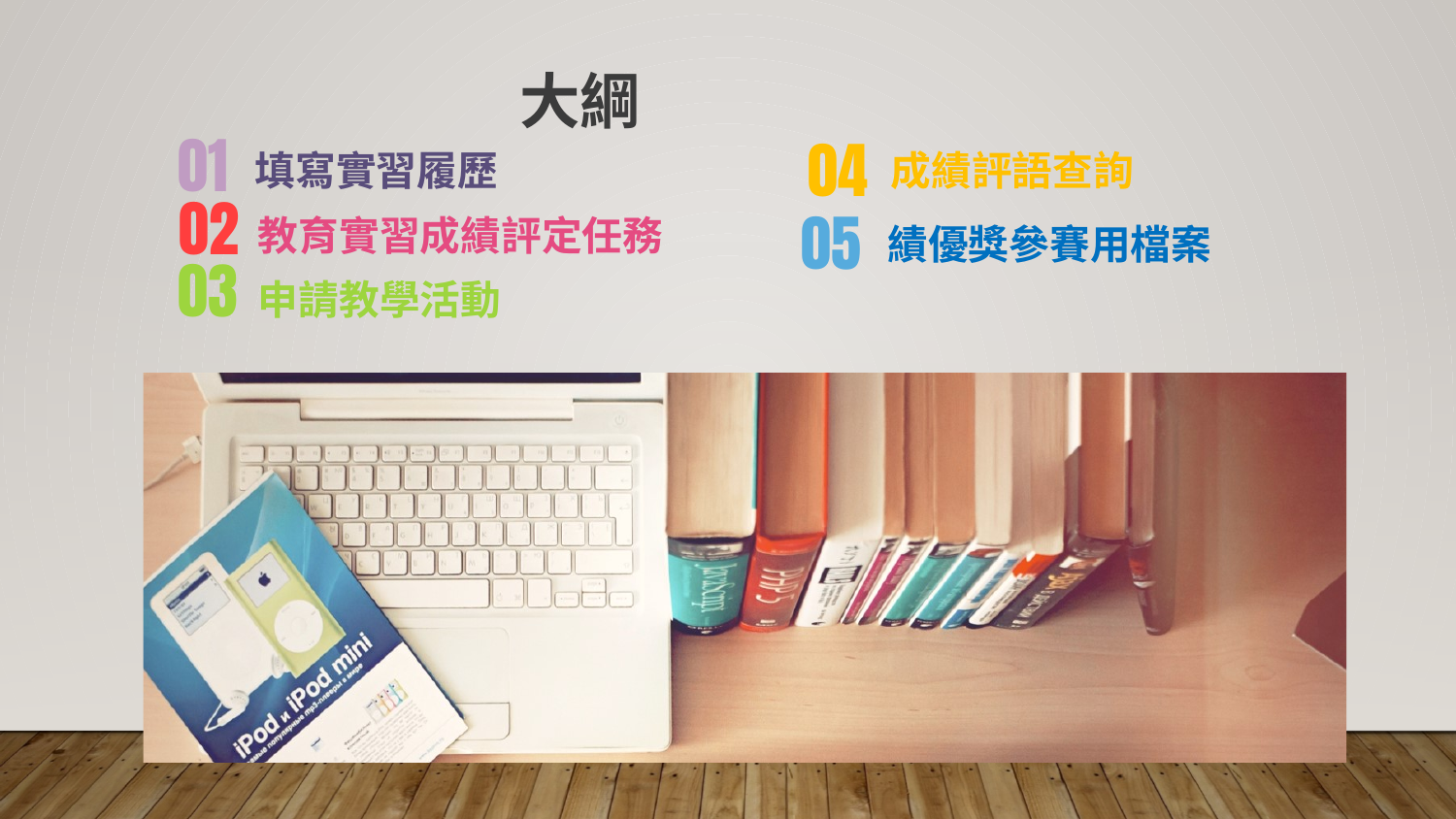

大綱
01
04
填寫實習履歷
成績評語查詢
02
05
教育實習成績評定任務
績優獎參賽用檔案
03
申請教學活動